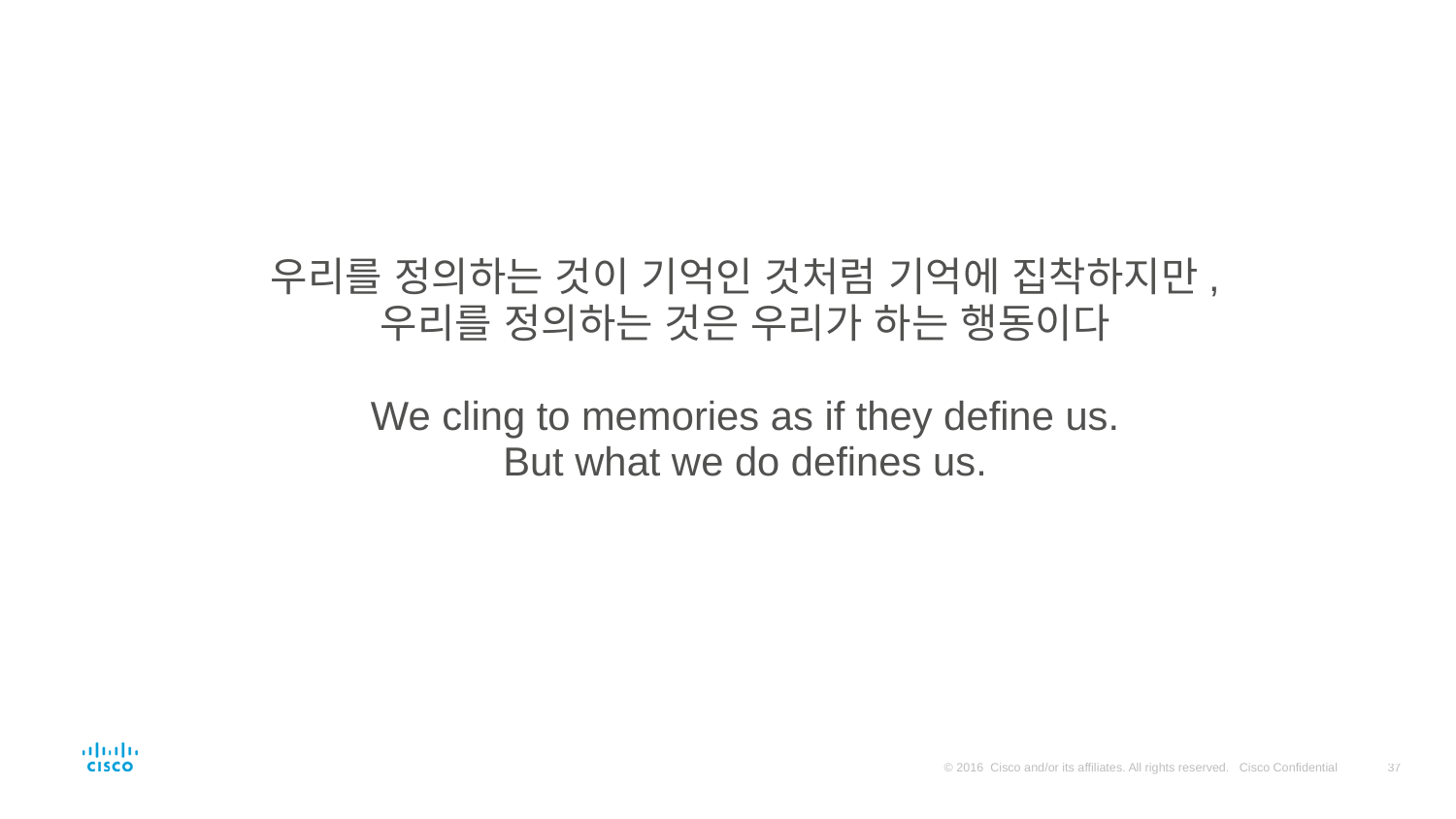

우리를 정의하는 것이 기억인 것처럼 기억에 집착하지만,
우리를 정의하는 것은 우리가 하는 행동이다
We cling to memories as if they define us.
But what we do defines us.